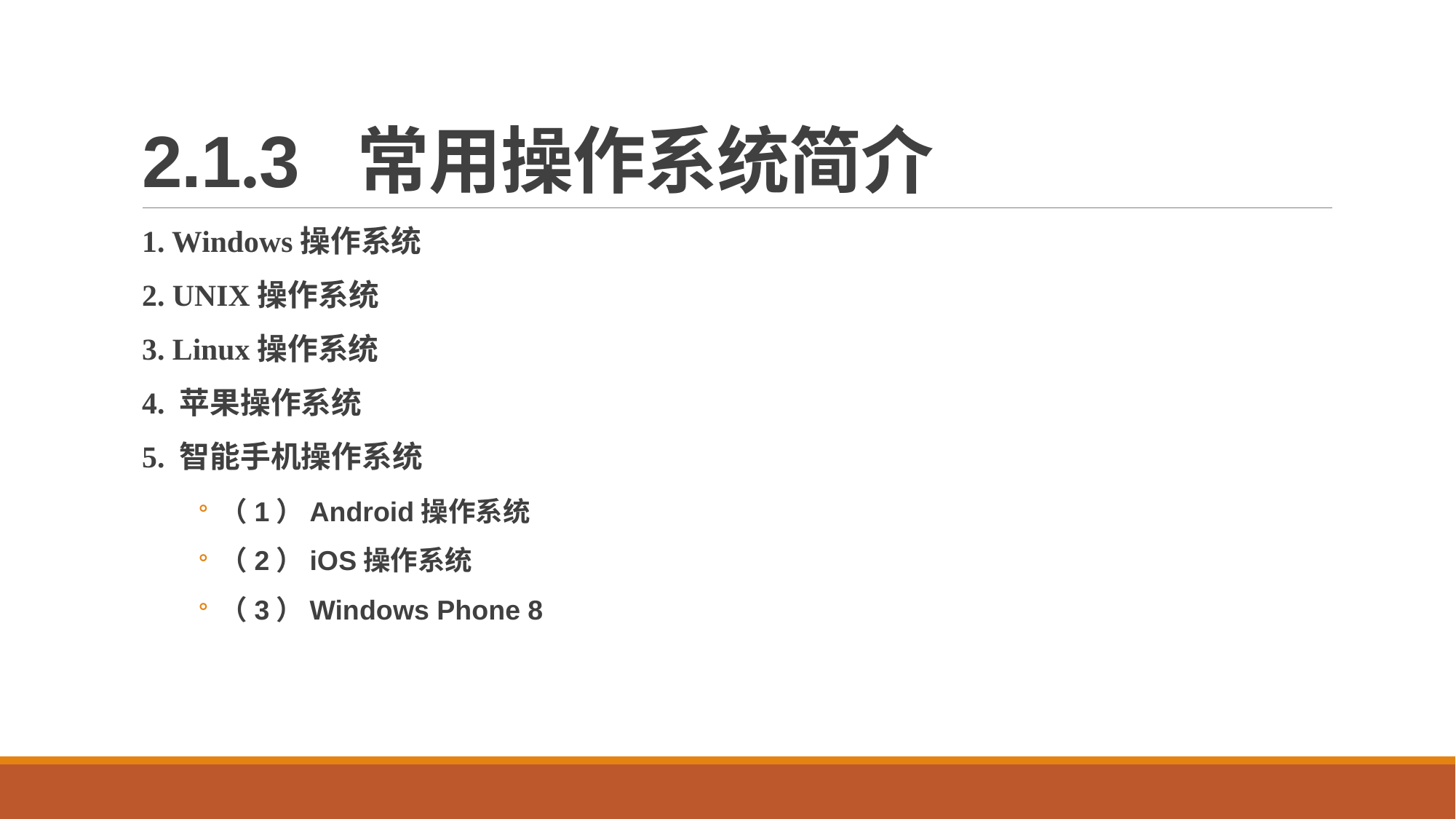

# 2.1.3  常用操作系统简介
1. Windows操作系统
2. UNIX操作系统
3. Linux操作系统
4. 苹果操作系统
5. 智能手机操作系统
（1）Android操作系统
（2）iOS操作系统
（3）Windows Phone 8